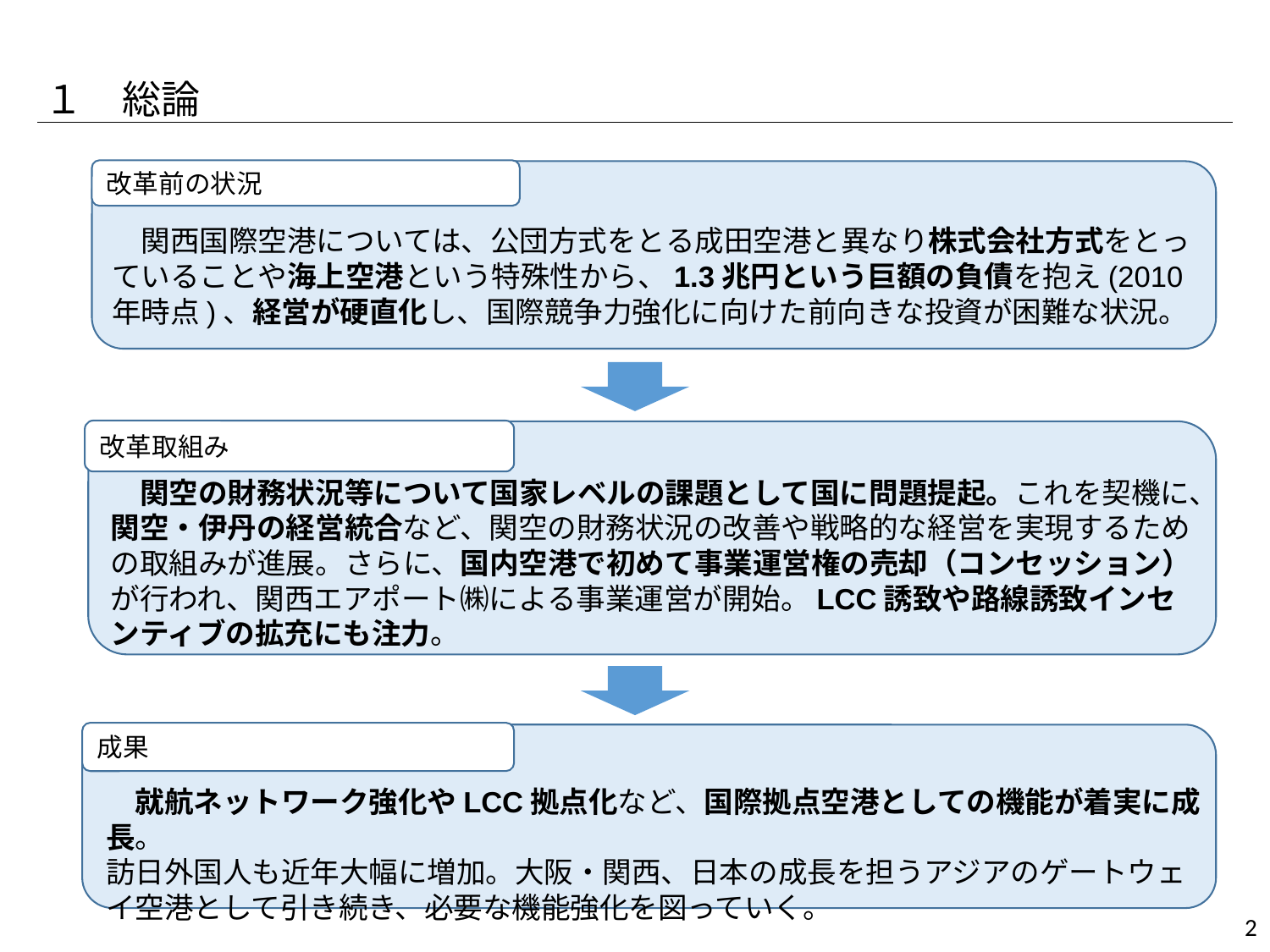

１　総論
改革前の状況

　関西国際空港については、公団方式をとる成田空港と異なり株式会社方式をとっていることや海上空港という特殊性から、1.3兆円という巨額の負債を抱え(2010年時点)、経営が硬直化し、国際競争力強化に向けた前向きな投資が困難な状況。

改革取組み

　関空の財務状況等について国家レベルの課題として国に問題提起。これを契機に、関空・伊丹の経営統合など、関空の財務状況の改善や戦略的な経営を実現するための取組みが進展。さらに、国内空港で初めて事業運営権の売却（コンセッション）が行われ、関西エアポート㈱による事業運営が開始。LCC誘致や路線誘致インセンティブの拡充にも注力。

成果

　就航ネットワーク強化やLCC拠点化など、国際拠点空港としての機能が着実に成長。
訪日外国人も近年大幅に増加。大阪・関西、日本の成長を担うアジアのゲートウェイ空港として引き続き、必要な機能強化を図っていく。

2